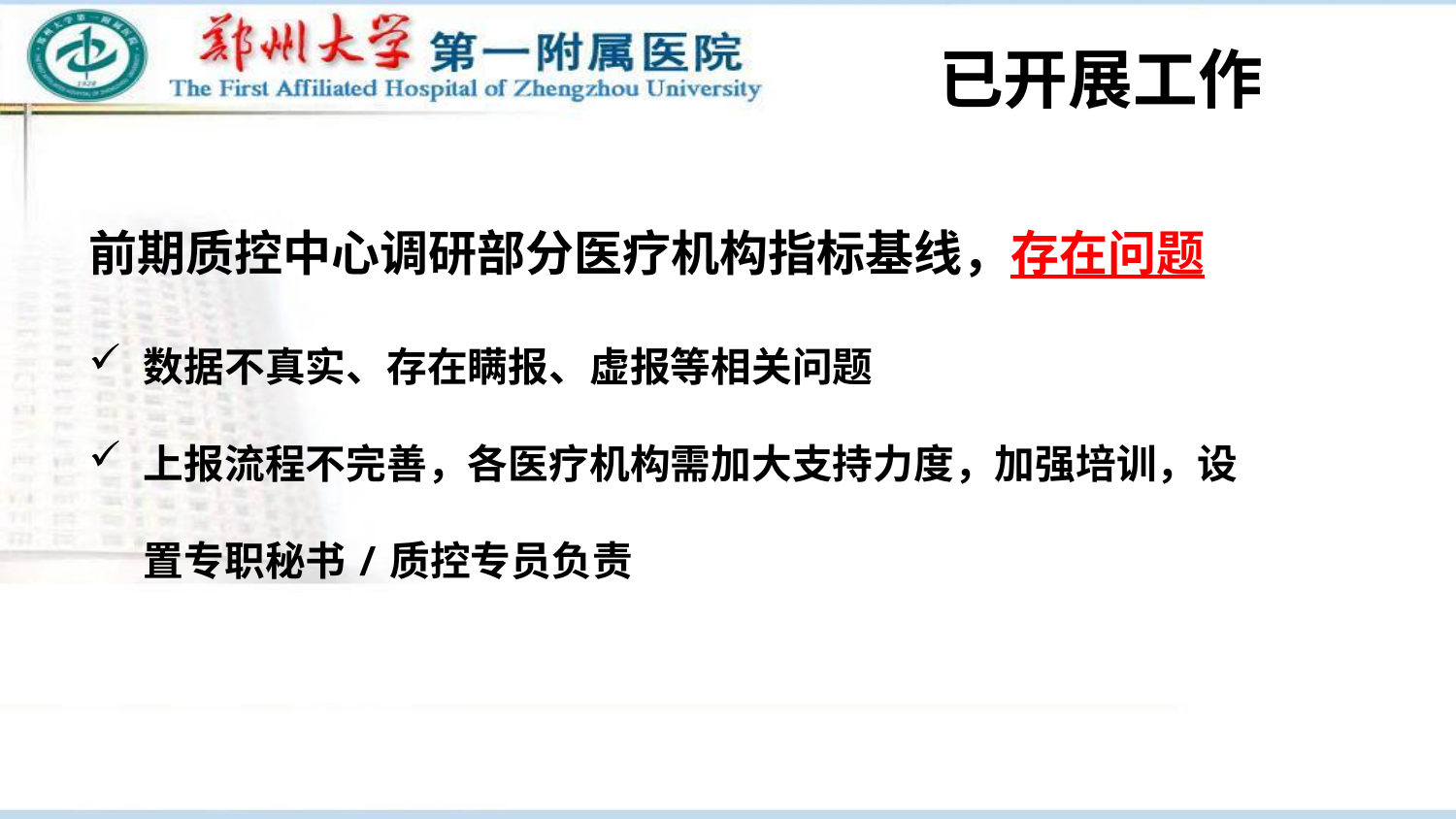

已开展工作
前期质控中心调研部分医疗机构指标基线，存在问题
数据不真实、存在瞒报、虚报等相关问题
上报流程不完善，各医疗机构需加大支持力度，加强培训，设置专职秘书/质控专员负责